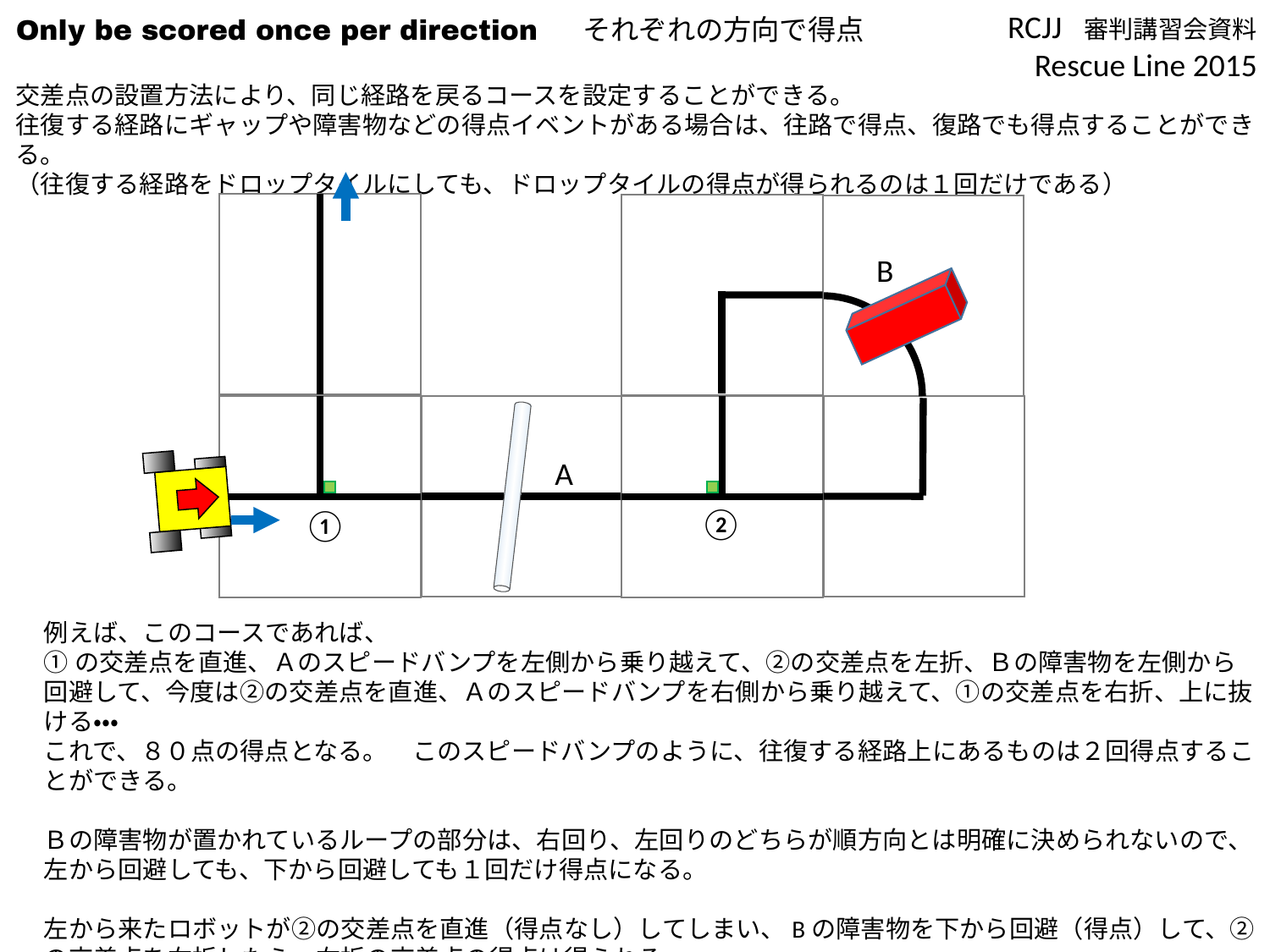

Only be scored once per direction 　それぞれの方向で得点

交差点の設置方法により、同じ経路を戻るコースを設定することができる。
往復する経路にギャップや障害物などの得点イベントがある場合は、往路で得点、復路でも得点することができる。
（往復する経路をドロップタイルにしても、ドロップタイルの得点が得られるのは１回だけである）

B

A

②
①
例えば、このコースであれば、
①の交差点を直進、Ａのスピードバンプを左側から乗り越えて、②の交差点を左折、Ｂの障害物を左側から回避して、今度は②の交差点を直進、Ａのスピードバンプを右側から乗り越えて、①の交差点を右折、上に抜ける・・・
これで、８０点の得点となる。　このスピードバンプのように、往復する経路上にあるものは２回得点することができる。

Ｂの障害物が置かれているループの部分は、右回り、左回りのどちらが順方向とは明確に決められないので、左から回避しても、下から回避しても１回だけ得点になる。

左から来たロボットが②の交差点を直進（得点なし）してしまい、Bの障害物を下から回避（得点）して、②の交差点を右折したら、右折の交差点の得点は得られる。